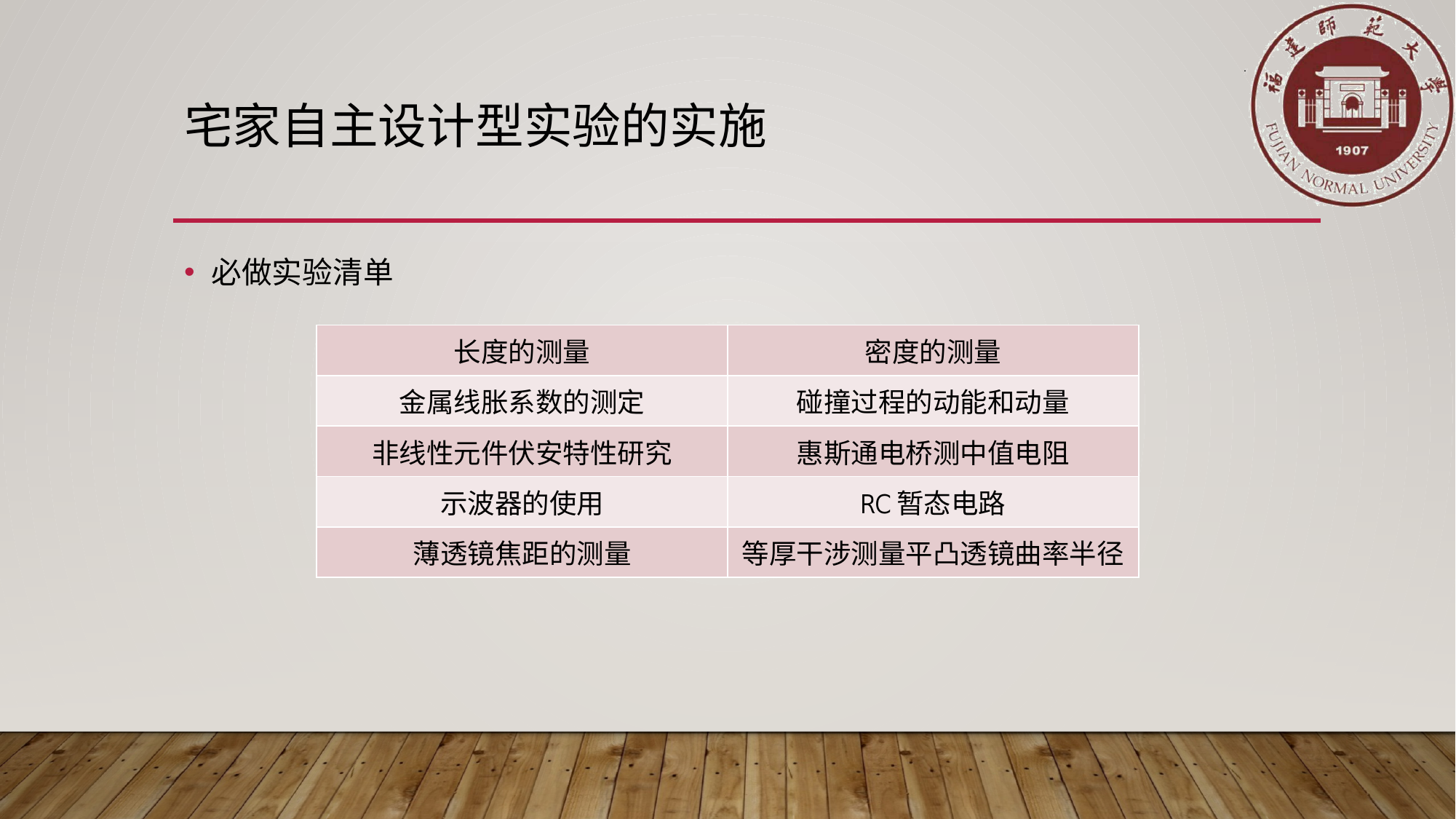

# 宅家自主设计型实验的实施
必做实验清单

| 长度的测量 | 密度的测量 |
| --- | --- |
| 金属线胀系数的测定 | 碰撞过程的动能和动量 |
| 非线性元件伏安特性研究 | 惠斯通电桥测中值电阻 |
| 示波器的使用 | RC暂态电路 |
| 薄透镜焦距的测量 | 等厚干涉测量平凸透镜曲率半径 |